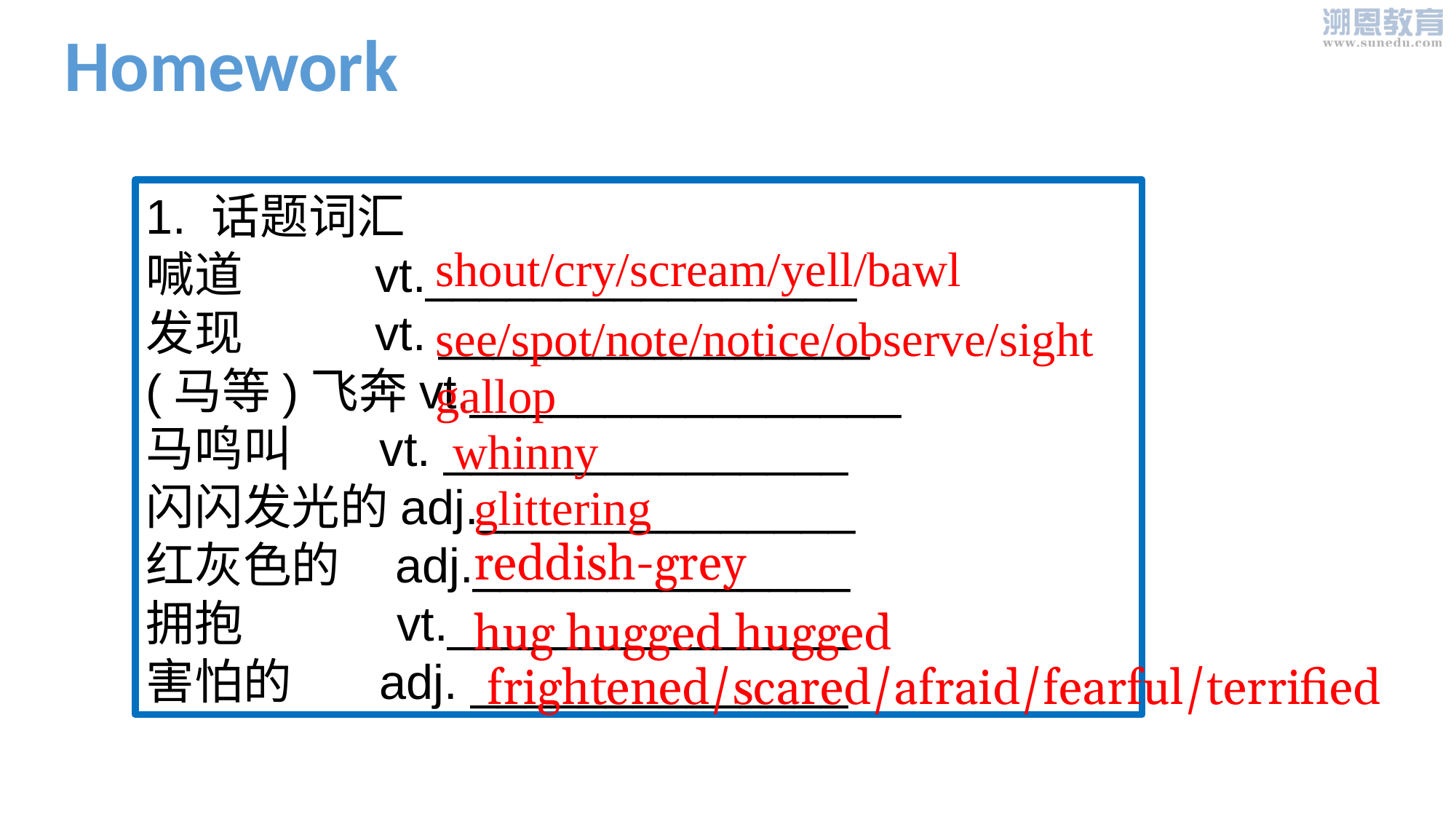

Homework
1. 话题词汇喊道           vt.________________
发现           vt. ________________(马等)飞奔vt.________________
马鸣叫       vt. _______________闪闪发光的adj.______________
红灰色的    adj.______________拥抱             vt._______________
害怕的       adj. ______________
shout/cry/scream/yell/bawl
see/spot/note/notice/observe/sight
gallop
whinny
glittering
reddish-grey
hug hugged hugged
frightened/scared/afraid/fearful/terrified